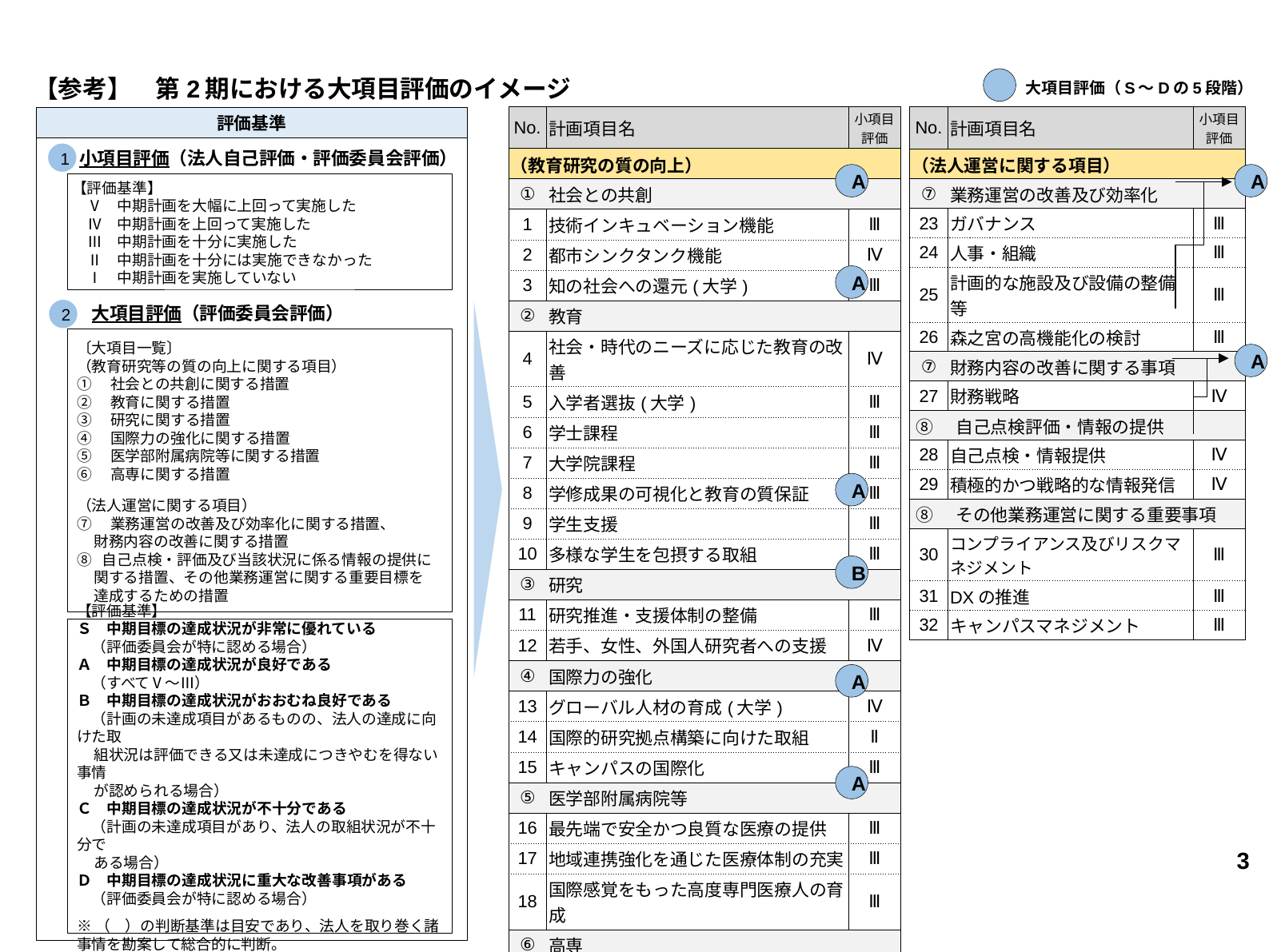

【参考】　第2期における大項目評価のイメージ
大項目評価（S～Dの5段階）

| No. | 計画項目名 | 小項目 評価 |
| --- | --- | --- |
| （教育研究の質の向上） |  |  |
| ① | 社会との共創 |  |
| 1 | 技術インキュベーション機能 | Ⅲ |
| 2 | 都市シンクタンク機能 | Ⅳ |
| 3 | 知の社会への還元(大学) | Ⅲ |
| ② | 教育 |  |
| 4 | 社会・時代のニーズに応じた教育の改善 | Ⅳ |
| 5 | 入学者選抜(大学) | Ⅲ |
| 6 | 学士課程 | Ⅲ |
| 7 | 大学院課程 | Ⅲ |
| 8 | 学修成果の可視化と教育の質保証 | Ⅲ |
| 9 | 学生支援 | Ⅲ |
| 10 | 多様な学生を包摂する取組 | Ⅲ |
| ③ | 研究 |  |
| 11 | 研究推進・支援体制の整備 | Ⅲ |
| 12 | 若手、女性、外国人研究者への支援 | Ⅳ |
| ④ | 国際力の強化 |  |
| 13 | グローバル人材の育成(大学) | Ⅳ |
| 14 | 国際的研究拠点構築に向けた取組 | Ⅱ |
| 15 | キャンパスの国際化 | Ⅲ |
| ⑤ | 医学部附属病院等 |  |
| 16 | 最先端で安全かつ良質な医療の提供 | Ⅲ |
| 17 | 地域連携強化を通じた医療体制の充実 | Ⅲ |
| 18 | 国際感覚をもった高度専門医療人の育成 | Ⅲ |
| ⑥ | 高専 |  |
| 19 | 大学との連携強化による取組 | Ⅲ |
| 20 | 知の社会への還元(高専) | Ⅲ |
| 21 | 入学者選抜(高専) | Ⅳ |
| 22 | 高度な実践的技術者の育成 | Ⅲ |
| No. | 計画項目名 | 小項目 評価 |
| --- | --- | --- |
| （法人運営に関する項目） |  |  |
| ⑦ | 業務運営の改善及び効率化 |  |
| 23 | ガバナンス | Ⅲ |
| 24 | 人事・組織 | Ⅲ |
| 25 | 計画的な施設及び設備の整備等 | Ⅲ |
| 26 | 森之宮の高機能化の検討 | Ⅲ |
| ⑦ | 財務内容の改善に関する事項 |  |
| 27 | 財務戦略 | Ⅳ |
| ⑧　自己点検評価・情報の提供 |  |  |
| 28 | 自己点検・情報提供 | Ⅳ |
| 29 | 積極的かつ戦略的な情報発信 | Ⅳ |
| ⑧　その他業務運営に関する重要事項 |  |  |
| 30 | コンプライアンス及びリスクマネジメント | Ⅲ |
| 31 | DXの推進 | Ⅲ |
| 32 | キャンパスマネジメント | Ⅲ |
評価基準

小項目評価（法人自己評価・評価委員会評価）
1
A
A
【評価基準】
　Ⅴ　中期計画を大幅に上回って実施した
　Ⅳ　中期計画を上回って実施した
　Ⅲ　中期計画を十分に実施した
　Ⅱ　中期計画を十分には実施できなかった
　Ⅰ　中期計画を実施していない
A
2
大項目評価（評価委員会評価）
〔大項目一覧〕
（教育研究等の質の向上に関する項目）
①　社会との共創に関する措置
②　教育に関する措置
③　研究に関する措置
④　国際力の強化に関する措置
⑤　医学部附属病院等に関する措置
⑥　高専に関する措置
（法人運営に関する項目）
⑦　業務運営の改善及び効率化に関する措置、
     財務内容の改善に関する措置
⑧  自己点検・評価及び当該状況に係る情報の提供に
     関する措置、その他業務運営に関する重要目標を
     達成するための措置
A
A

B
【評価基準】
Ｓ　中期目標の達成状況が非常に優れている
　（評価委員会が特に認める場合）
Ａ　中期目標の達成状況が良好である
　（すべてⅤ～Ⅲ）
Ｂ　中期目標の達成状況がおおむね良好である
　（計画の未達成項目があるものの、法人の達成に向けた取
     組状況は評価できる又は未達成につきやむを得ない事情
     が認められる場合）
Ｃ　中期目標の達成状況が不十分である
　（計画の未達成項目があり、法人の取組状況が不十分で
     ある場合）
Ｄ　中期目標の達成状況に重大な改善事項がある
　（評価委員会が特に認める場合）

※（　）の判断基準は目安であり、法人を取り巻く諸事情を勘案して総合的に判断。
A
A
3